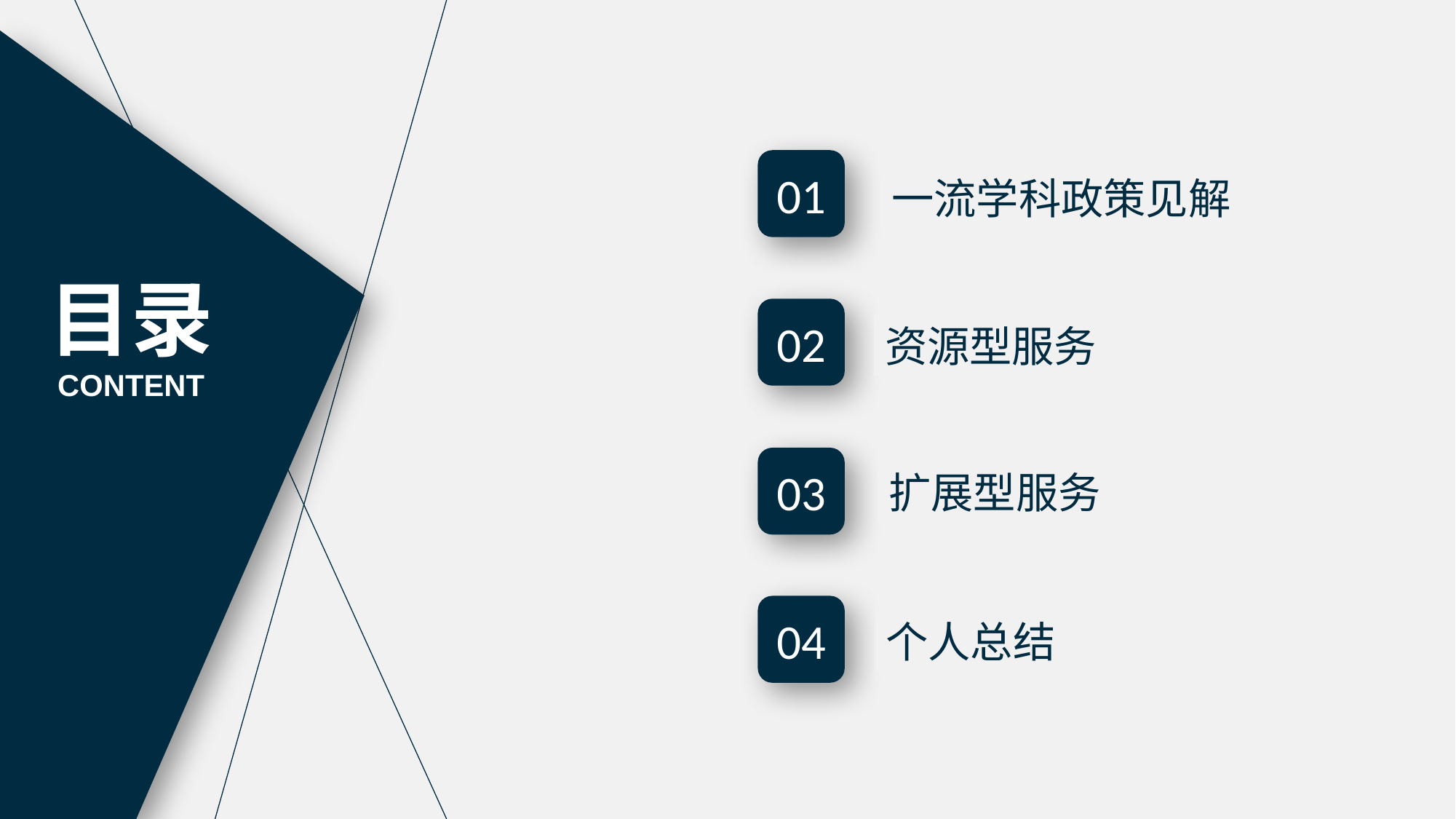

01
一流学科政策见解
目录
CONTENT

02
资源型服务

03
扩展型服务

04
个人总结